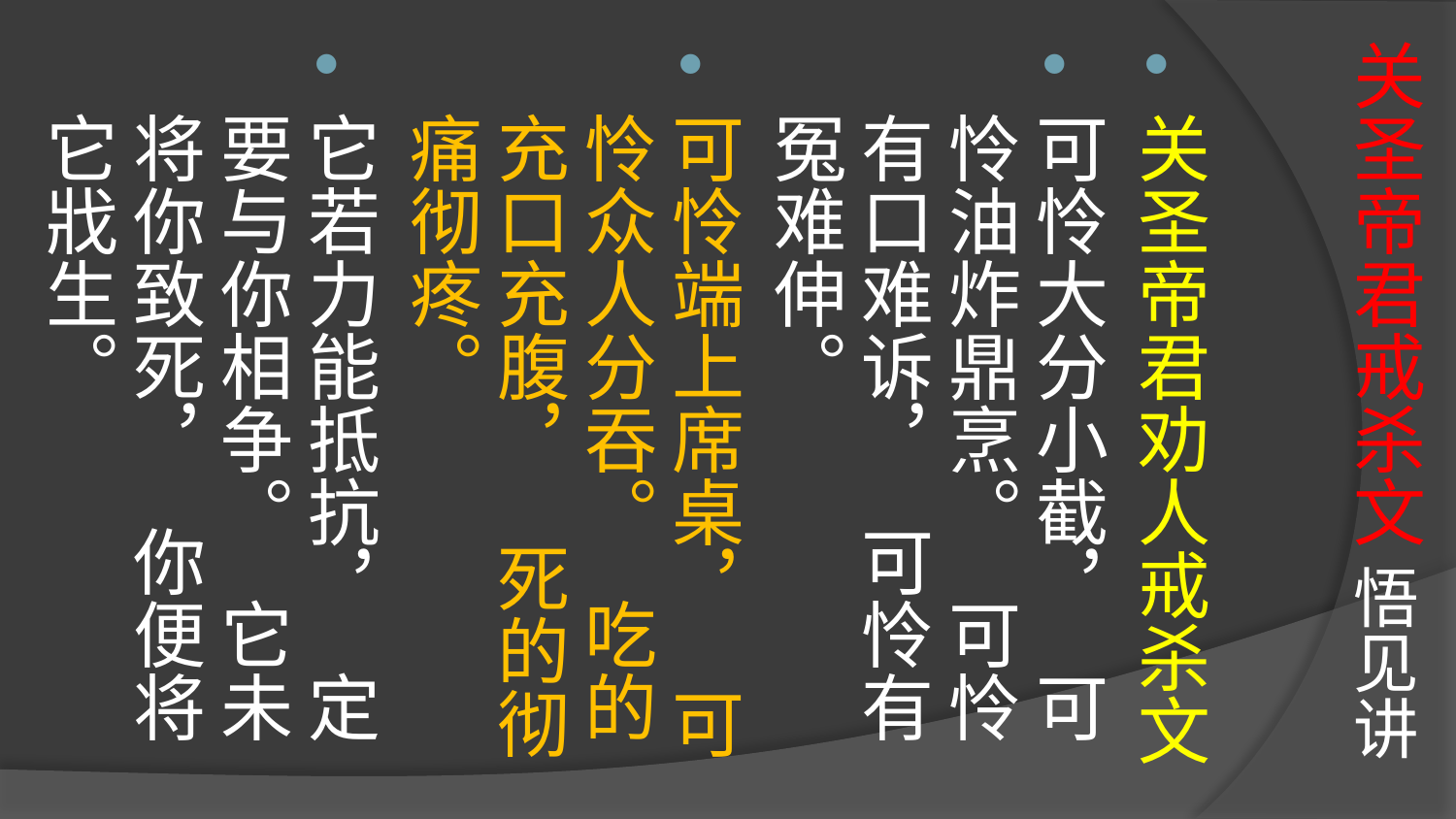

# 关圣帝君戒杀文 悟见讲
关圣帝君劝人戒杀文
可怜大分小截，   可怜油炸鼎烹。   可怜有口难诉，   可怜有冤难伸。
可怜端上席桌，    可怜众人分吞。   吃的充口充腹，    死的彻痛彻疼。
它若力能抵抗，   定要与你相争。   它未将你致死，   你便将它戕生。